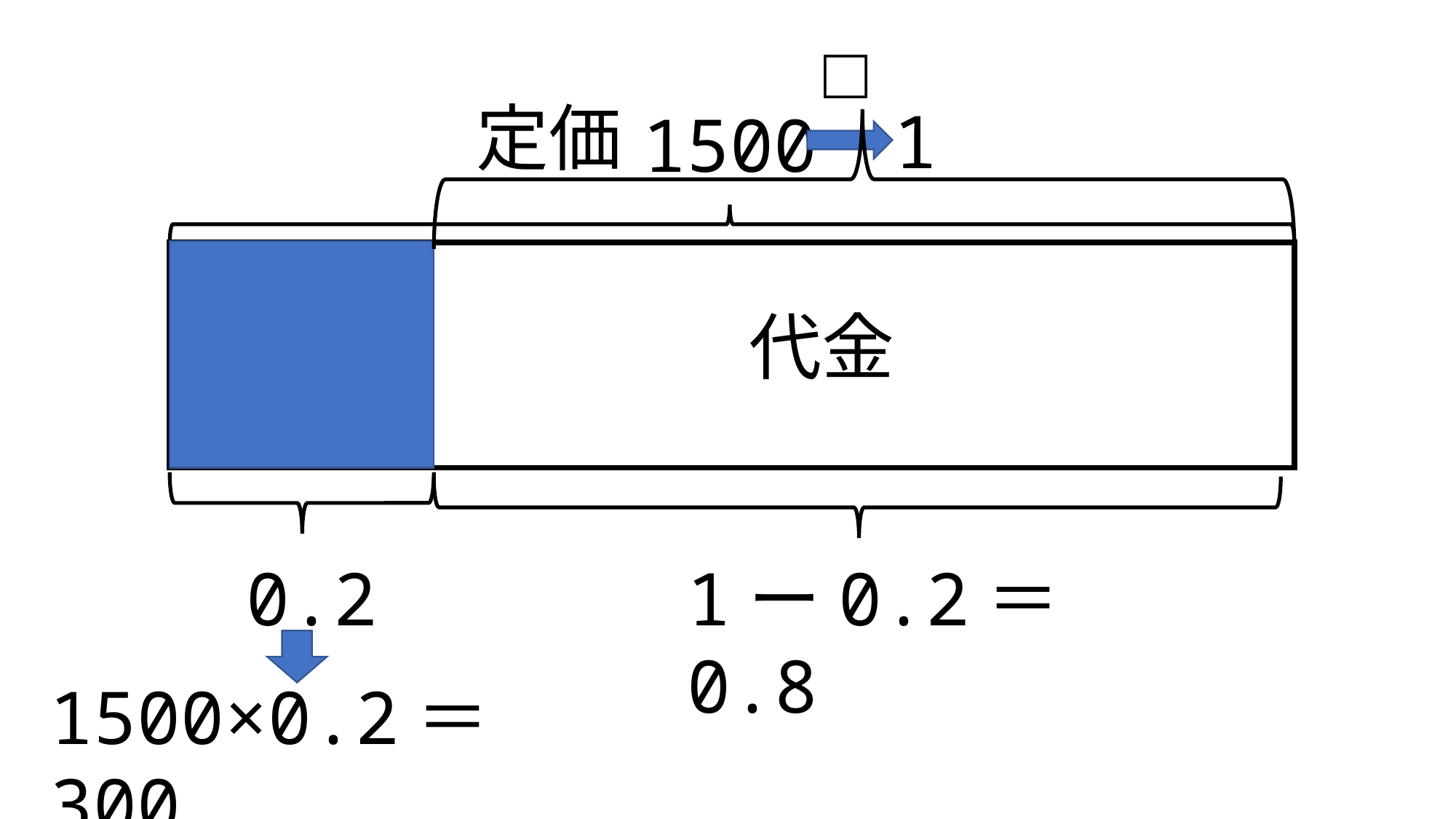

□

定価
1
1500

代金

0.2
1ー0.2＝0.8

1500×0.2＝300